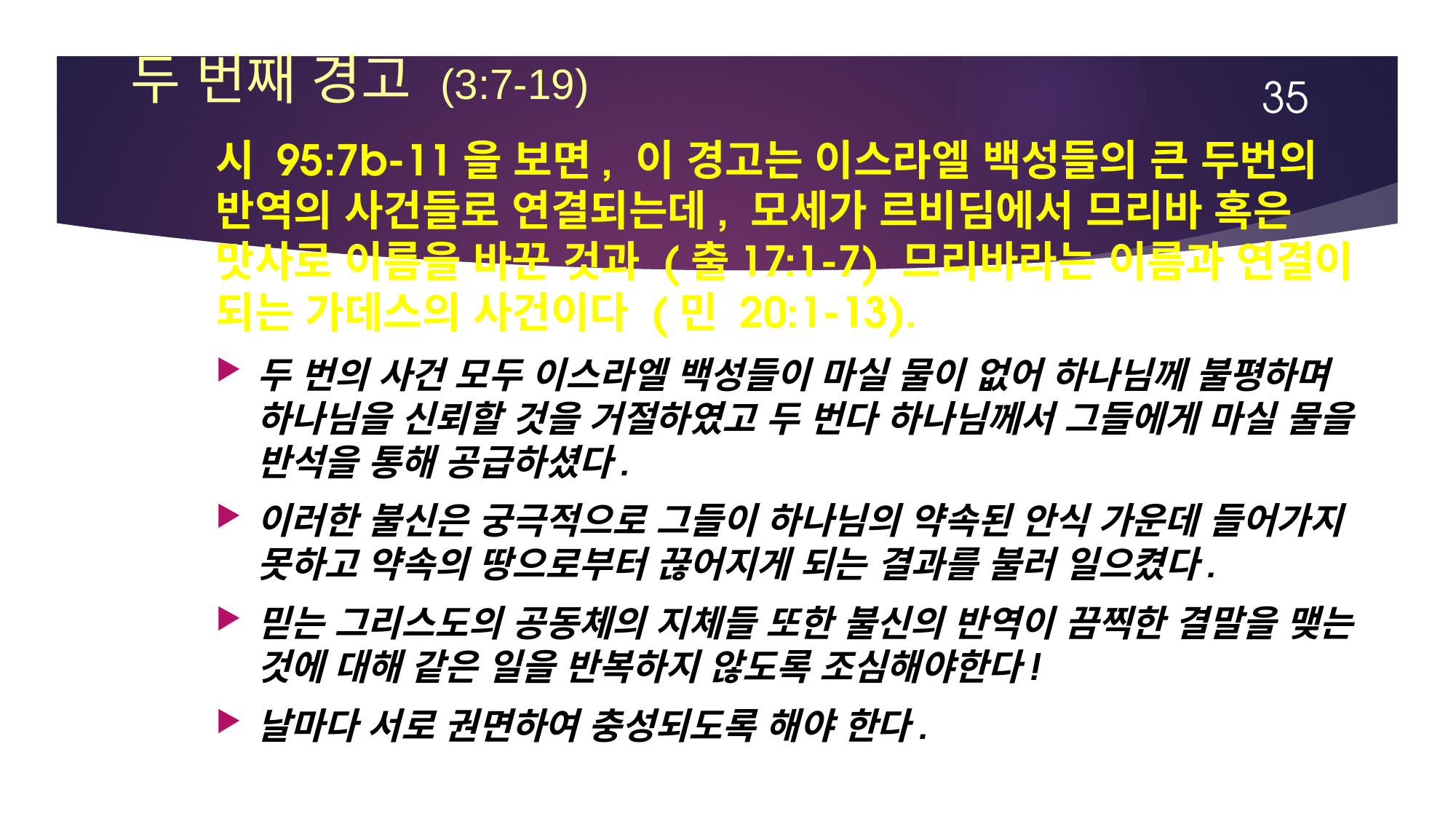

# 두 번째 경고 (3:7-19)
35
시 95:7b-11을 보면, 이 경고는 이스라엘 백성들의 큰 두번의 반역의 사건들로 연결되는데, 모세가 르비딤에서 므리바 혹은 맛사로 이름을 바꾼 것과 (출17:1-7) 므리바라는 이름과 연결이 되는 가데스의 사건이다 (민 20:1-13).
두 번의 사건 모두 이스라엘 백성들이 마실 물이 없어 하나님께 불평하며 하나님을 신뢰할 것을 거절하였고 두 번다 하나님께서 그들에게 마실 물을 반석을 통해 공급하셨다.
이러한 불신은 궁극적으로 그들이 하나님의 약속된 안식 가운데 들어가지 못하고 약속의 땅으로부터 끊어지게 되는 결과를 불러 일으켰다.
믿는 그리스도의 공동체의 지체들 또한 불신의 반역이 끔찍한 결말을 맺는 것에 대해 같은 일을 반복하지 않도록 조심해야한다!
날마다 서로 권면하여 충성되도록 해야 한다.